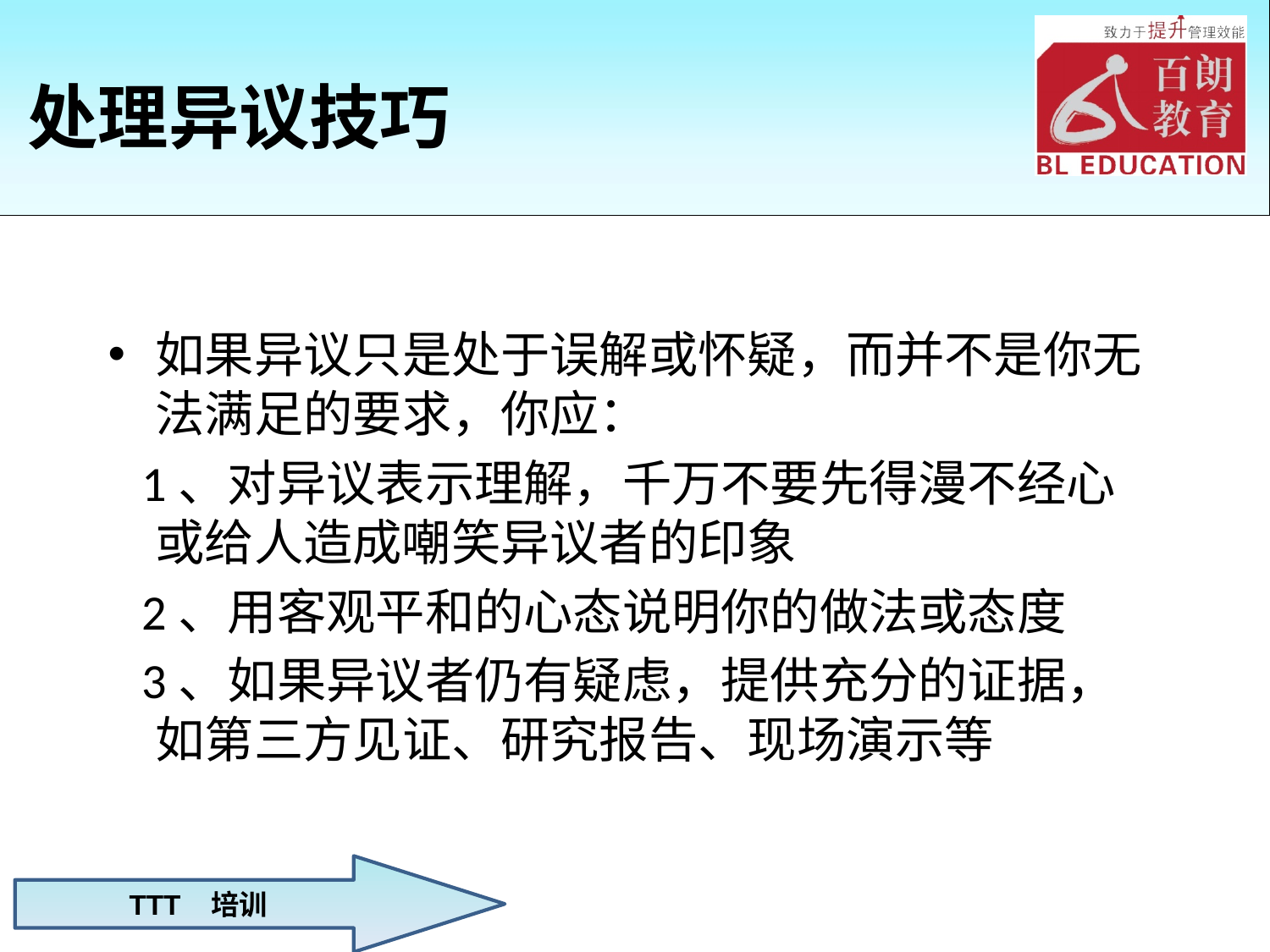

# 处理异议技巧
如果异议只是处于误解或怀疑，而并不是你无法满足的要求，你应：
   1、对异议表示理解，千万不要先得漫不经心或给人造成嘲笑异议者的印象
   2、用客观平和的心态说明你的做法或态度
   3、如果异议者仍有疑虑，提供充分的证据，如第三方见证、研究报告、现场演示等